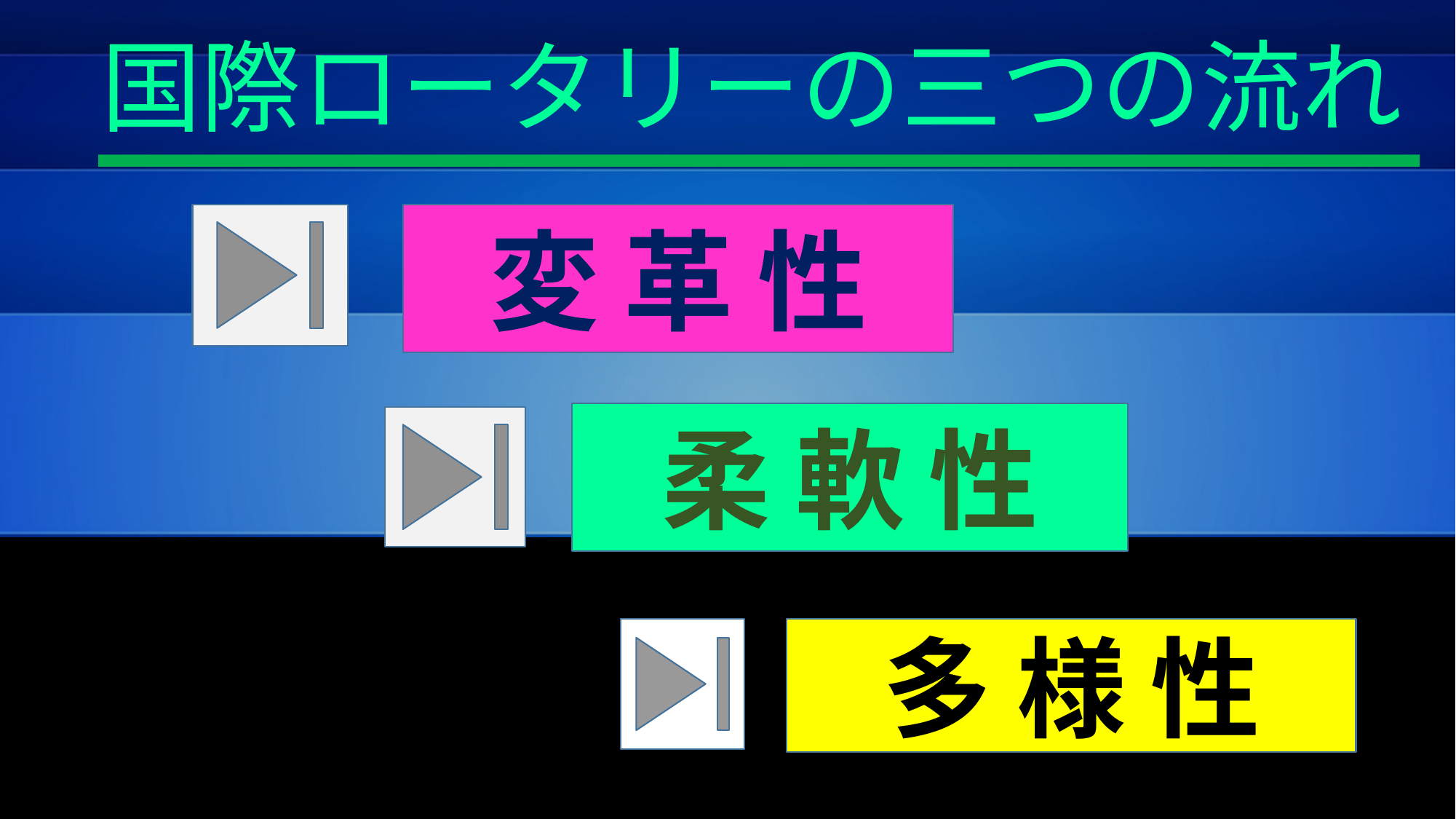

国際ロータリーの三つの流れ

変 革 性
柔 軟 性

多 様 性